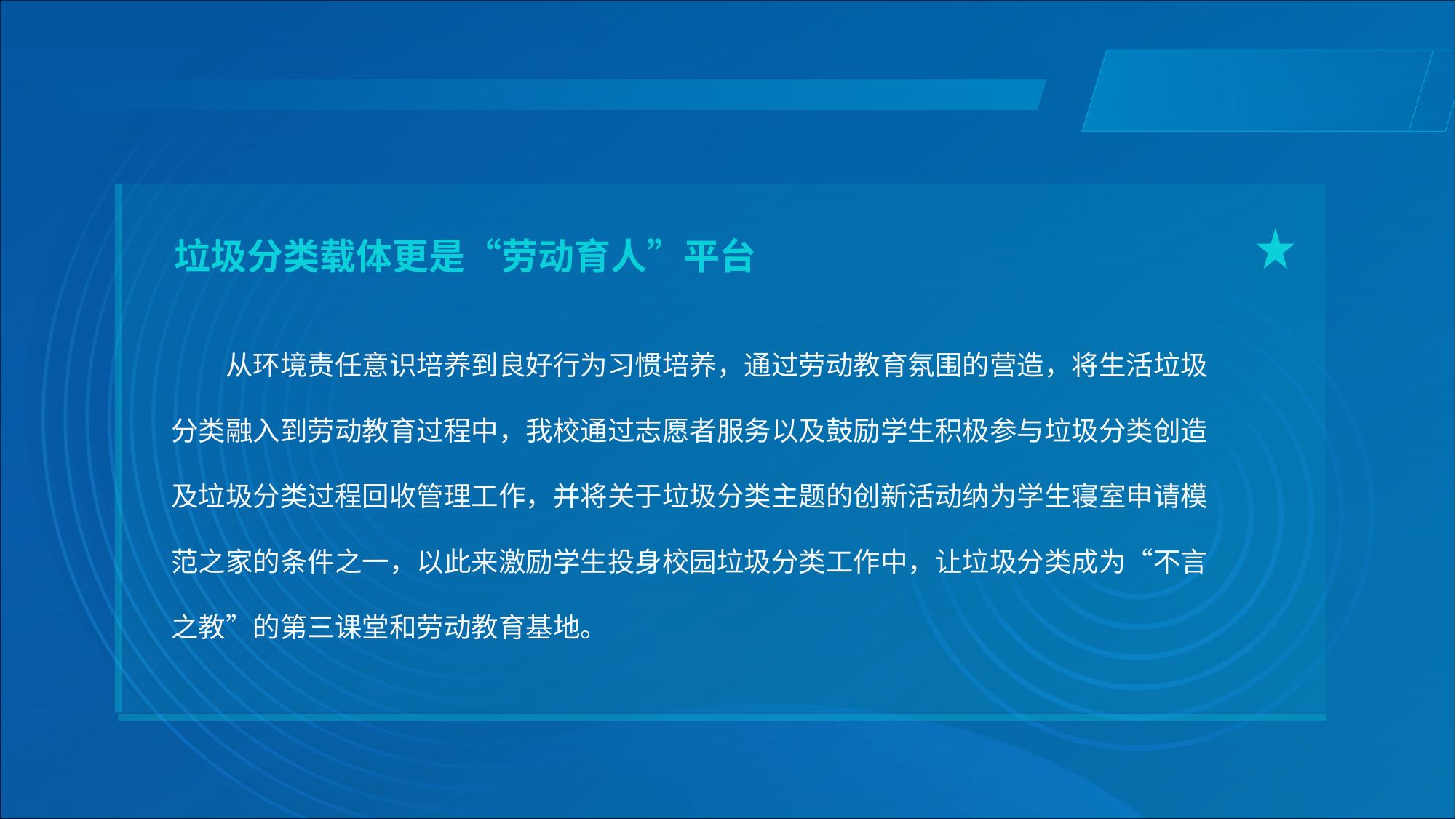

垃圾分类载体更是“劳动育人”平台

从环境责任意识培养到良好行为习惯培养，通过劳动教育氛围的营造，将生活垃圾分类融入到劳动教育过程中，我校通过志愿者服务以及鼓励学生积极参与垃圾分类创造及垃圾分类过程回收管理工作，并将关于垃圾分类主题的创新活动纳为学生寝室申请模范之家的条件之一，以此来激励学生投身校园垃圾分类工作中，让垃圾分类成为“不言之教”的第三课堂和劳动教育基地。